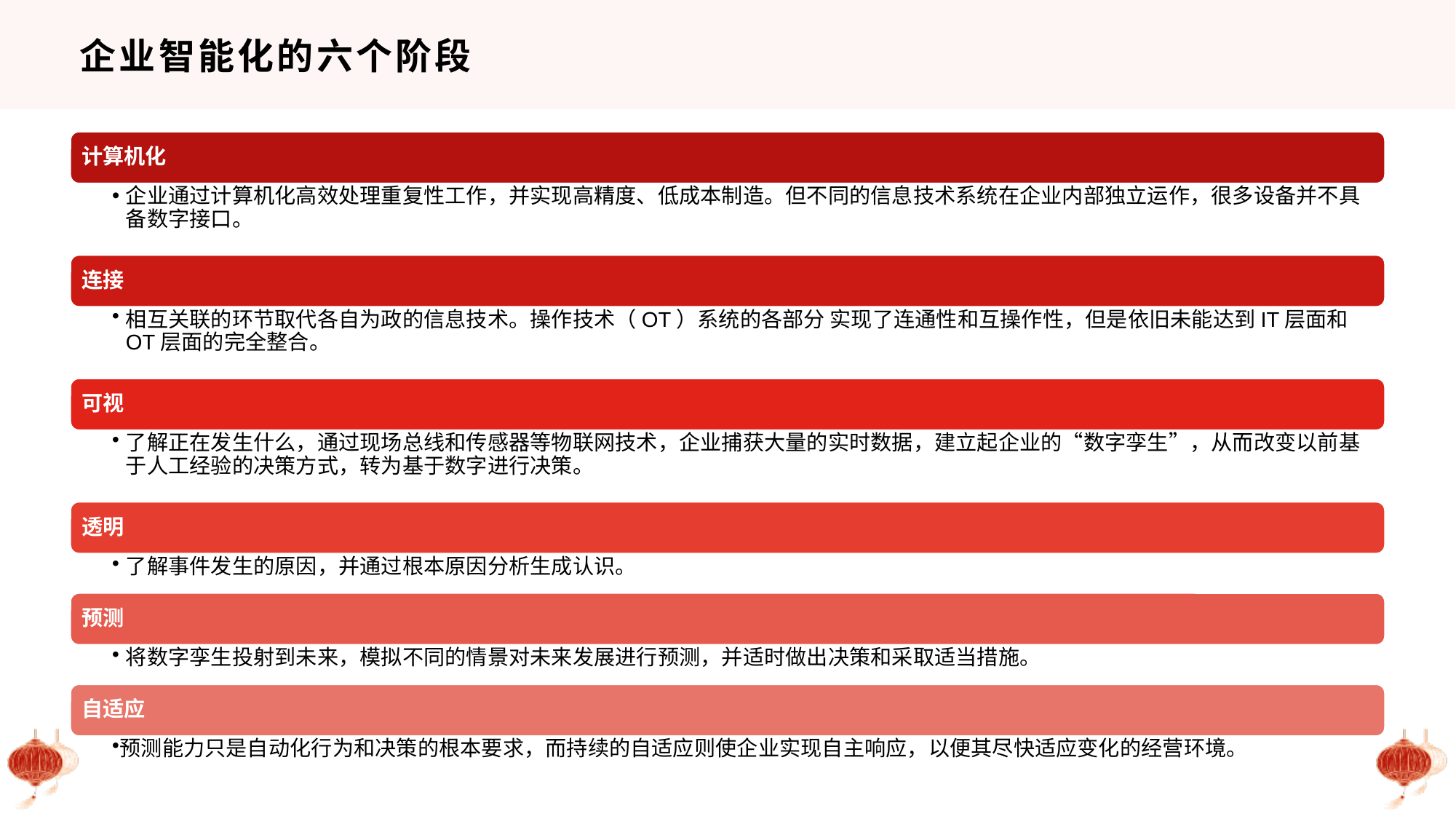

# 企业智能化的六个阶段
计算机化
企业通过计算机化高效处理重复性工作，并实现高精度、低成本制造。但不同的信息技术系统在企业内部独立运作，很多设备并不具备数字接口。
连接
相互关联的环节取代各自为政的信息技术。操作技术（OT）系统的各部分 实现了连通性和互操作性，但是依旧未能达到IT层面和OT层面的完全整合。
可视
了解正在发生什么，通过现场总线和传感器等物联网技术，企业捕获大量的实时数据，建立起企业的“数字孪生”，从而改变以前基于人工经验的决策方式，转为基于数字进行决策。
透明
了解事件发生的原因，并通过根本原因分析生成认识。
预测
将数字孪生投射到未来，模拟不同的情景对未来发展进行预测，并适时做出决策和采取适当措施。
自适应
预测能力只是自动化行为和决策的根本要求，而持续的自适应则使企业实现自主响应，以便其尽快适应变化的经营环境。